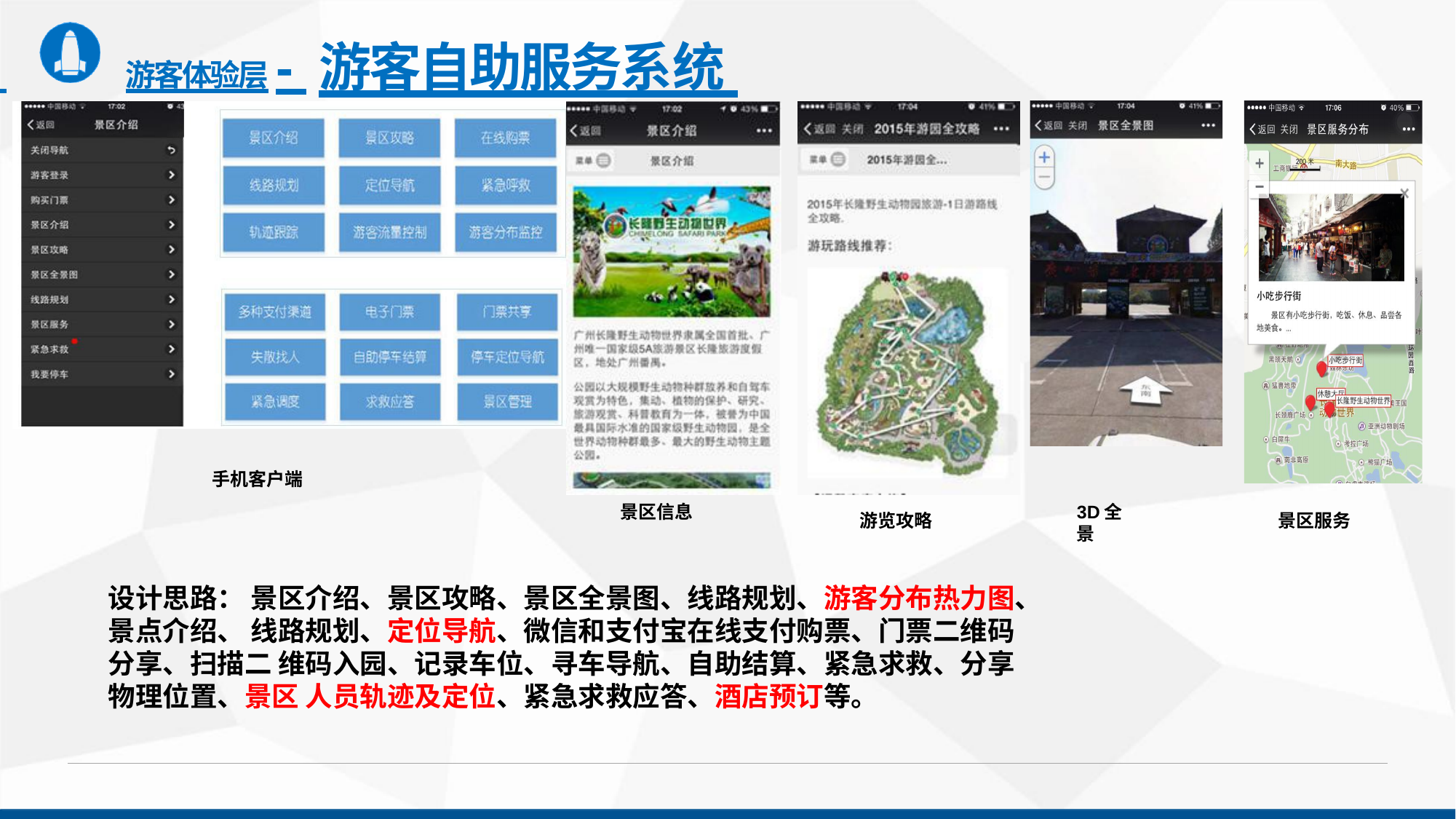

# 游客体验层- 游客自助服务系统

手机客户端
景区信息
3D全景
游览攻略
景区服务
设计思路： 景区介绍、景区攻略、景区全景图、线路规划、游客分布热力图、景点介绍、 线路规划、定位导航、微信和支付宝在线支付购票、门票二维码分享、扫描二 维码入园、记录车位、寻车导航、自助结算、紧急求救、分享物理位置、景区 人员轨迹及定位、紧急求救应答、酒店预订等。